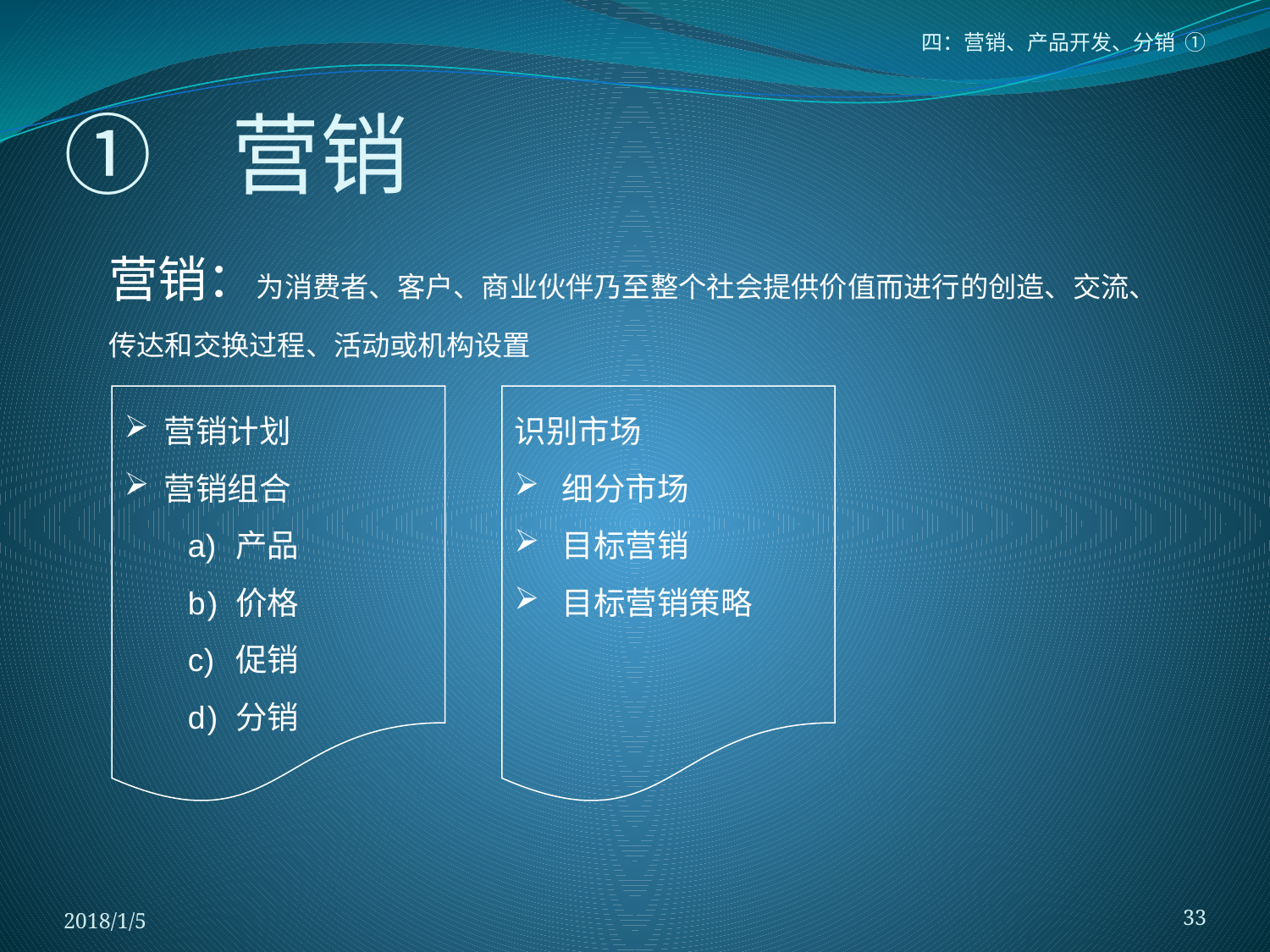

四：营销、产品开发、分销  ①
# ①   营销
营销：为消费者、客户、商业伙伴乃至整个社会提供价值而进行的创造、交流、传达和交换过程、活动或机构设置
营销计划
营销组合
产品
价格
促销
分销

识别市场
细分市场
目标营销
目标营销策略

2018/1/5
33